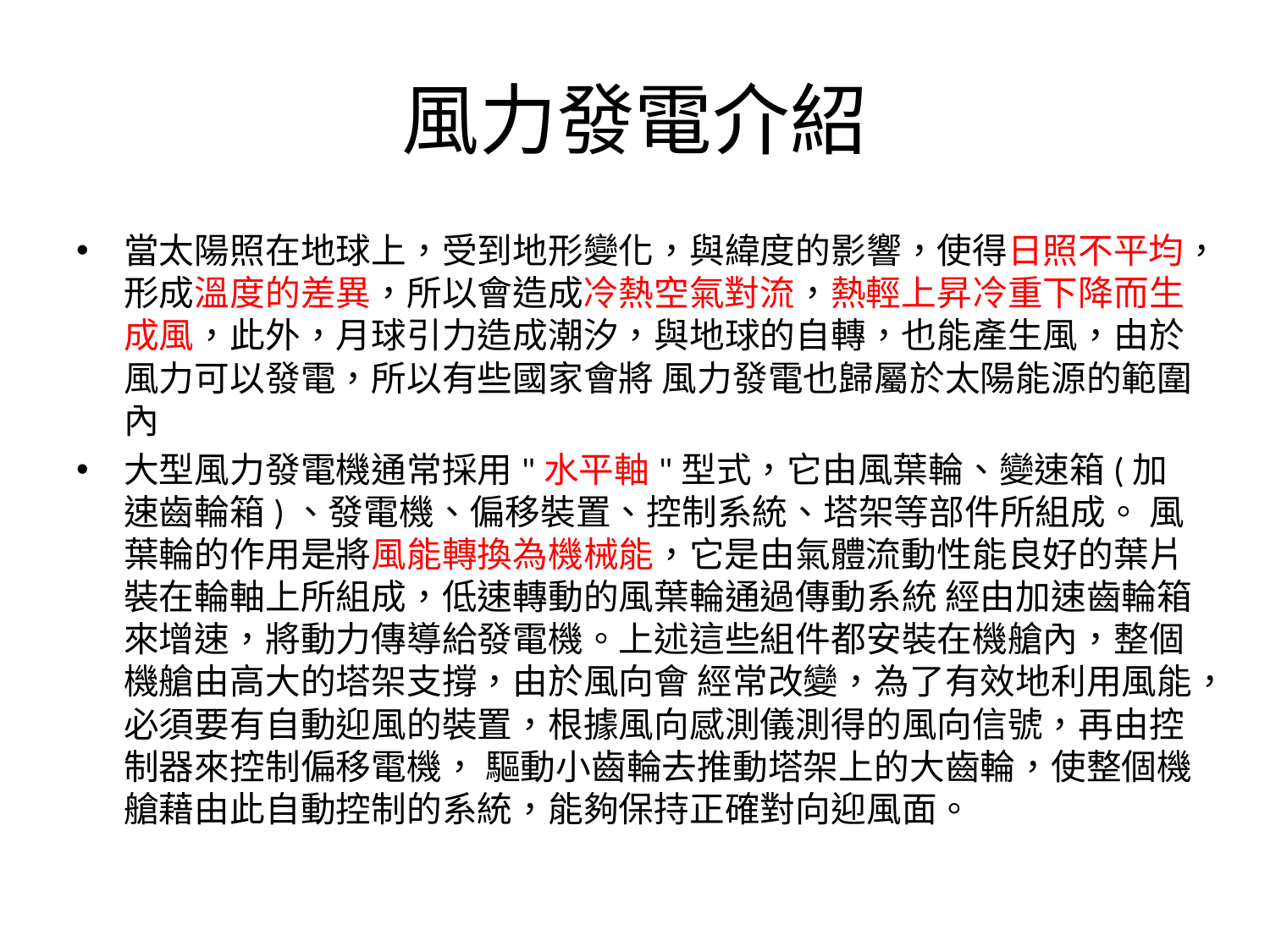

# 風力發電介紹
當太陽照在地球上，受到地形變化，與緯度的影響，使得日照不平均，形成溫度的差異，所以會造成冷熱空氣對流，熱輕上昇冷重下降而生成風，此外，月球引力造成潮汐，與地球的自轉，也能產生風，由於風力可以發電，所以有些國家會將 風力發電也歸屬於太陽能源的範圍內
大型風力發電機通常採用"水平軸"型式，它由風葉輪、變速箱(加速齒輪箱)、發電機、偏移裝置、控制系統、塔架等部件所組成。 風葉輪的作用是將風能轉換為機械能，它是由氣體流動性能良好的葉片裝在輪軸上所組成，低速轉動的風葉輪通過傳動系統 經由加速齒輪箱來增速，將動力傳導給發電機。上述這些組件都安裝在機艙內，整個機艙由高大的塔架支撐，由於風向會 經常改變，為了有效地利用風能，必須要有自動迎風的裝置，根據風向感測儀測得的風向信號，再由控制器來控制偏移電機， 驅動小齒輪去推動塔架上的大齒輪，使整個機艙藉由此自動控制的系統，能夠保持正確對向迎風面。